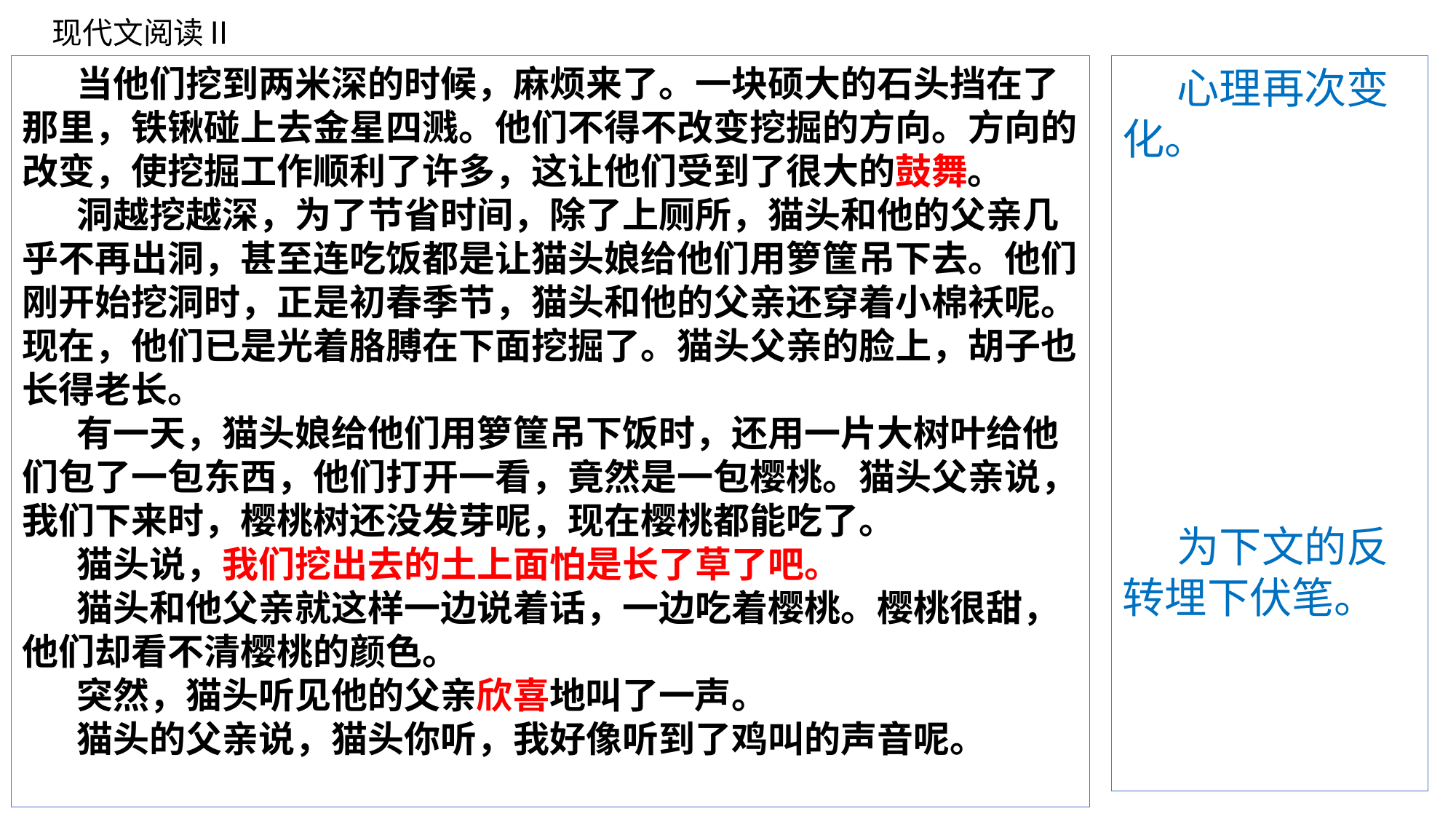

现代文阅读Ⅱ
当他们挖到两米深的时候，麻烦来了。一块硕大的石头挡在了那里，铁锹碰上去金星四溅。他们不得不改变挖掘的方向。方向的改变，使挖掘工作顺利了许多，这让他们受到了很大的鼓舞。
洞越挖越深，为了节省时间，除了上厕所，猫头和他的父亲几乎不再出洞，甚至连吃饭都是让猫头娘给他们用箩筐吊下去。他们刚开始挖洞时，正是初春季节，猫头和他的父亲还穿着小棉袄呢。现在，他们已是光着胳膊在下面挖掘了。猫头父亲的脸上，胡子也长得老长。
有一天，猫头娘给他们用箩筐吊下饭时，还用一片大树叶给他们包了一包东西，他们打开一看，竟然是一包樱桃。猫头父亲说，我们下来时，樱桃树还没发芽呢，现在樱桃都能吃了。
猫头说，我们挖出去的土上面怕是长了草了吧。
猫头和他父亲就这样一边说着话，一边吃着樱桃。樱桃很甜，他们却看不清樱桃的颜色。
突然，猫头听见他的父亲欣喜地叫了一声。
猫头的父亲说，猫头你听，我好像听到了鸡叫的声音呢。
心理再次变化。

为下文的反转埋下伏笔。